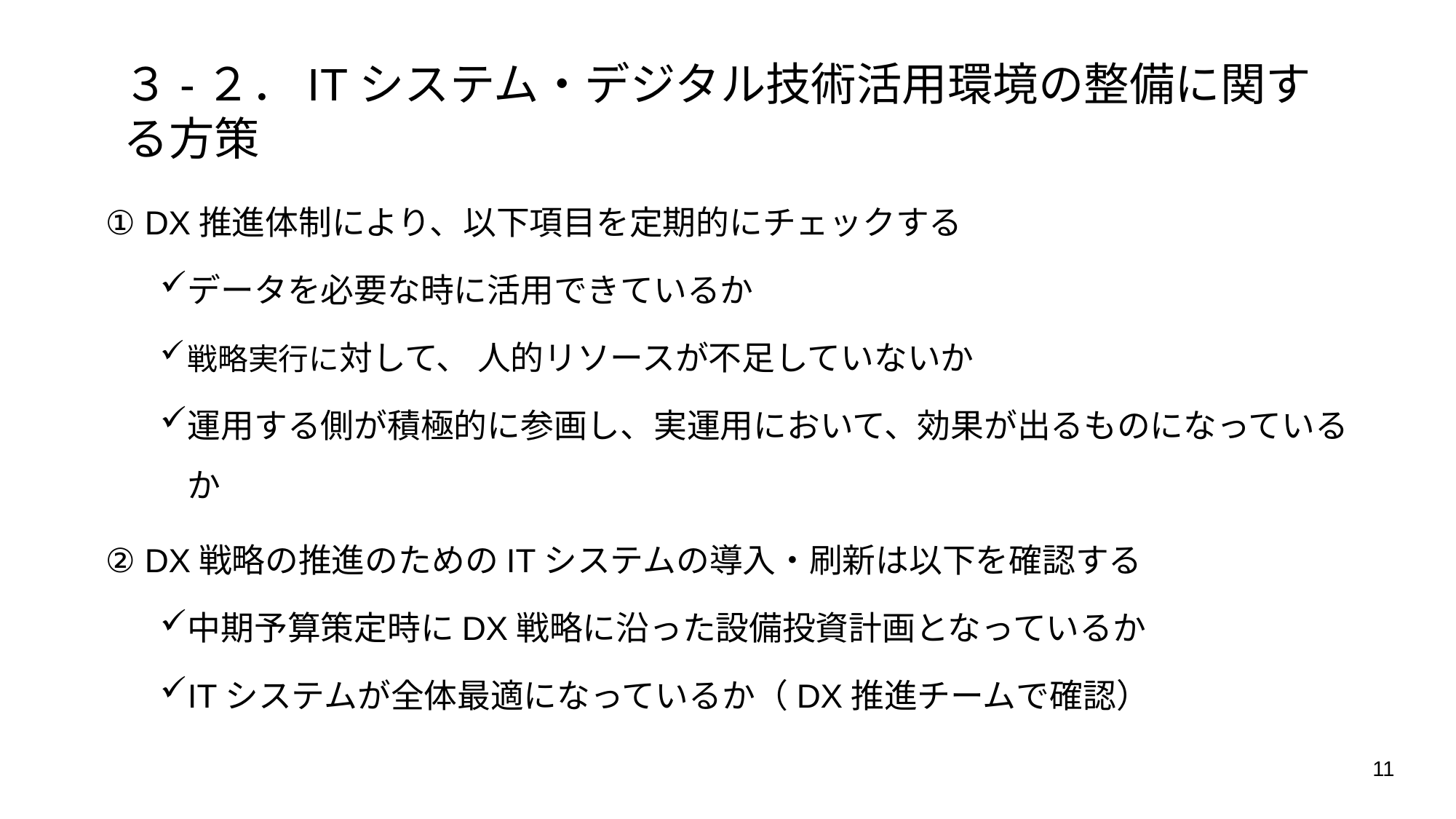

３-２．ITシステム・デジタル技術活用環境の整備に関する方策

① DX推進体制により、以下項目を定期的にチェックする
データを必要な時に活用できているか
戦略実行に対して、 人的リソースが不足していないか
運用する側が積極的に参画し、実運用において、効果が出るものになっているか
② DX戦略の推進のためのITシステムの導入・刷新は以下を確認する
中期予算策定時にDX戦略に沿った設備投資計画となっているか
ITシステムが全体最適になっているか（DX推進チームで確認）

11